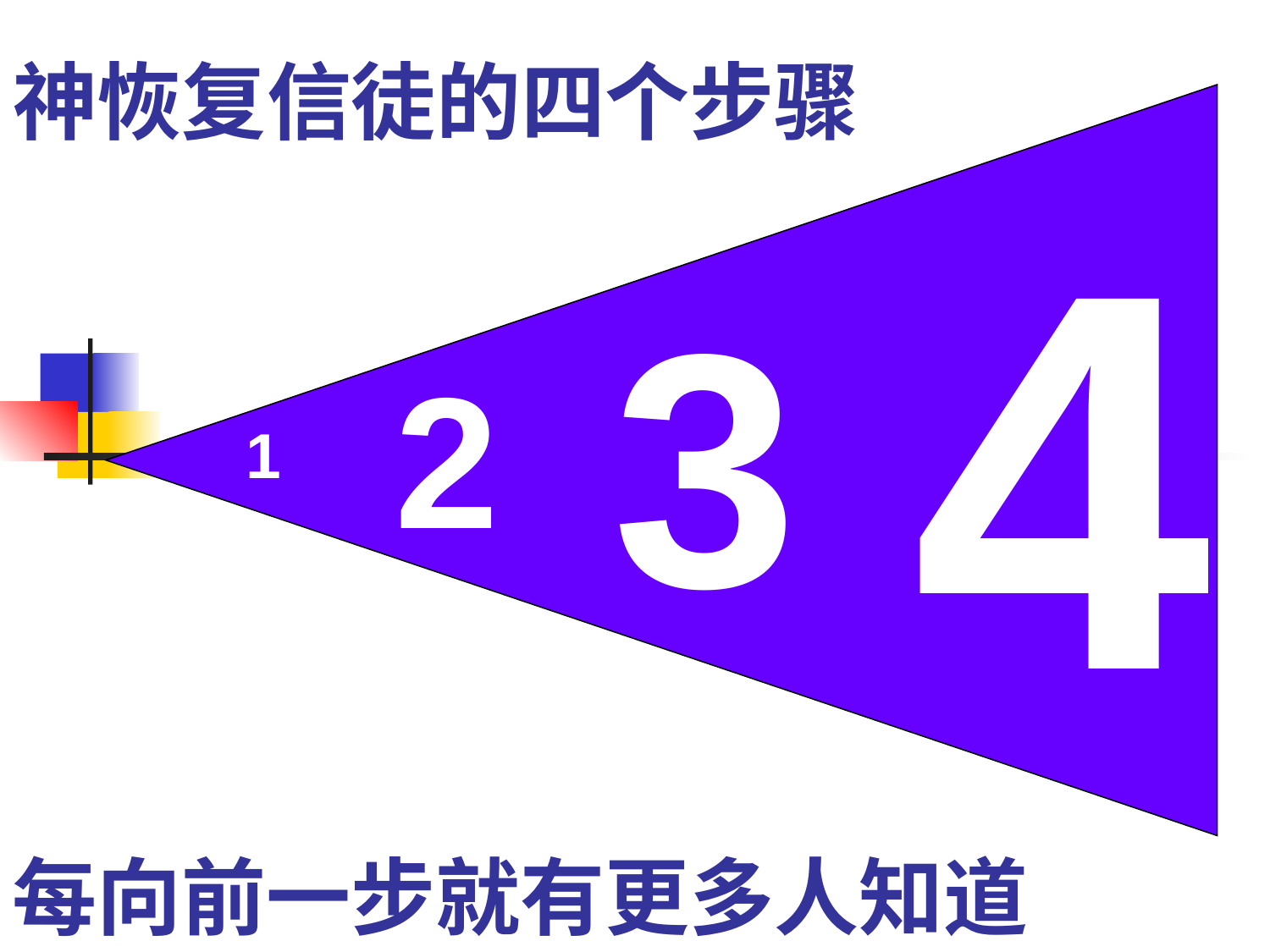

# 神恢复信徒的四个步骤
4
3
2
1
每向前一步就有更多人知道